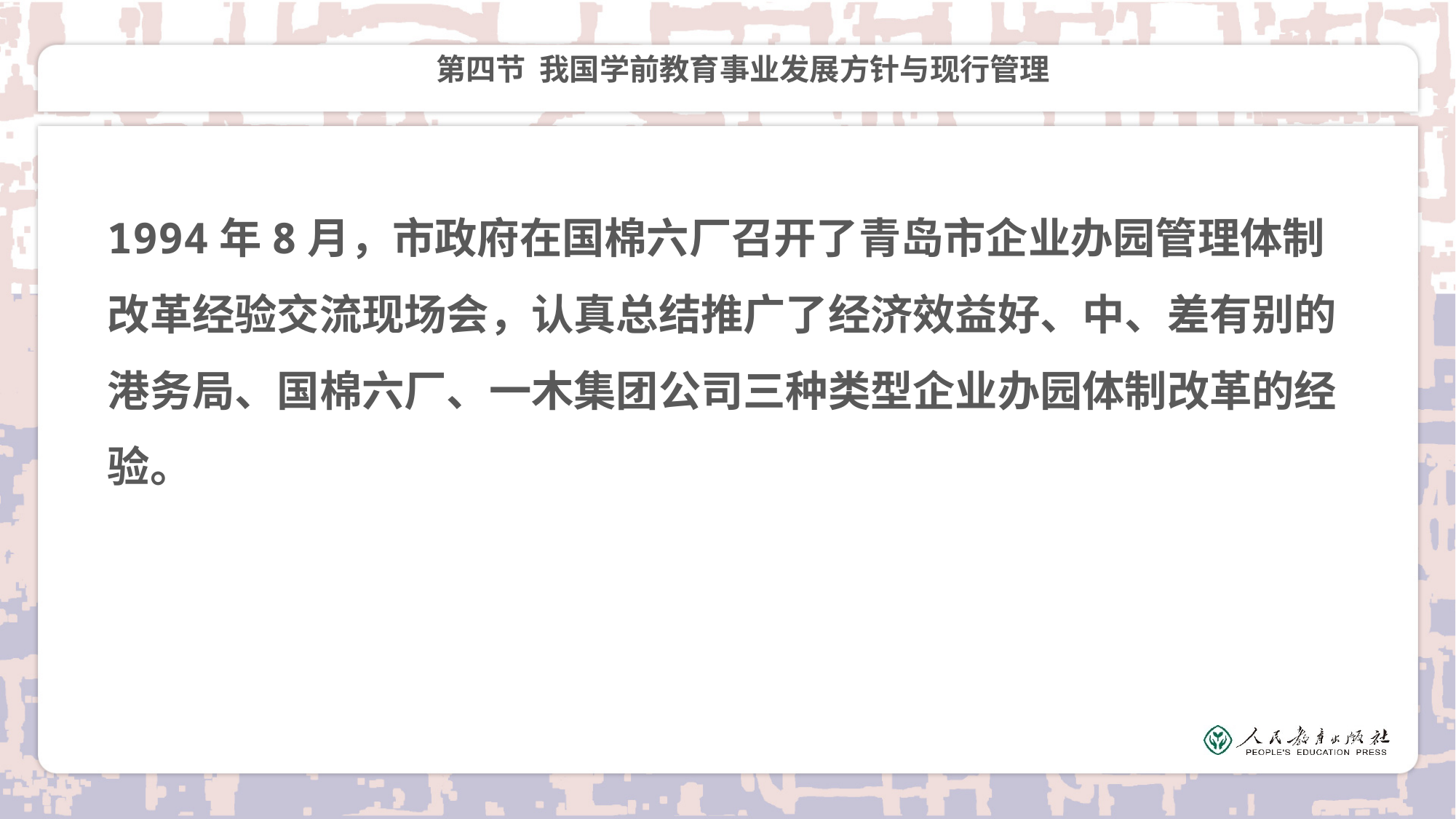

# 第四节  我国学前教育事业发展方针与现行管理
1994年8月，市政府在国棉六厂召开了青岛市企业办园管理体制改革经验交流现场会，认真总结推广了经济效益好、中、差有别的港务局、国棉六厂、一木集团公司三种类型企业办园体制改革的经验。